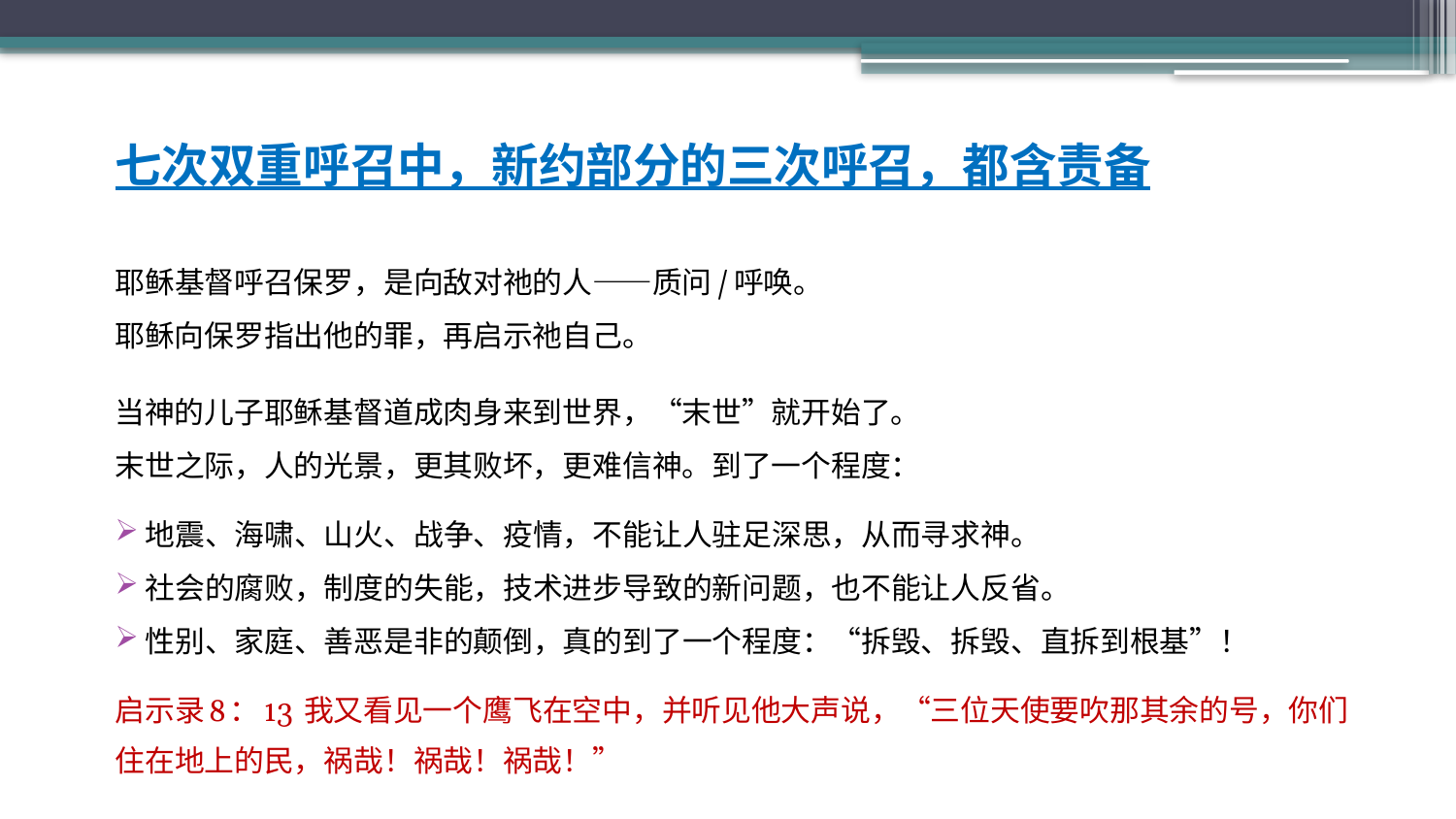

七次双重呼召中，新约部分的三次呼召，都含责备

耶稣基督呼召保罗，是向敌对祂的人——质问/呼唤。
耶稣向保罗指出他的罪，再启示祂自己。

当神的儿子耶稣基督道成肉身来到世界，“末世”就开始了。
末世之际，人的光景，更其败坏，更难信神。到了一个程度：

  地震、海啸、山火、战争、疫情，不能让人驻足深思，从而寻求神。
  社会的腐败，制度的失能，技术进步导致的新问题，也不能让人反省。
  性别、家庭、善恶是非的颠倒，真的到了一个程度：“拆毁、拆毁、直拆到根基”！

启示录8：13 我又看见一个鹰飞在空中，并听见他大声说，“三位天使要吹那其余的号，你们住在地上的民，祸哉！祸哉！祸哉！”